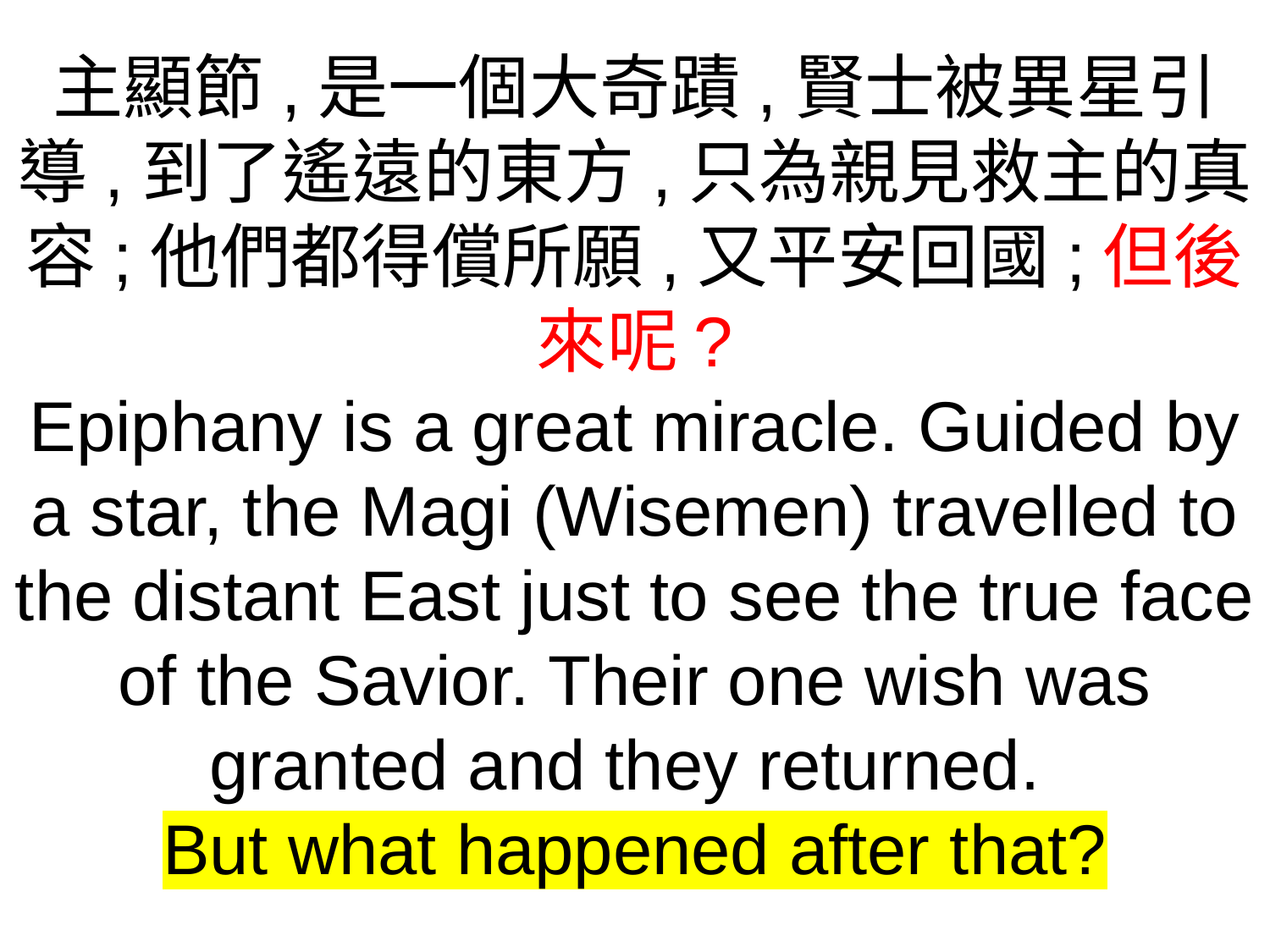

主顯節,是一個大奇蹟,賢士被異星引導,到了遙遠的東方,只為親見救主的真容;他們都得償所願,又平安回國;但後來呢?
Epiphany is a great miracle. Guided by a star, the Magi (Wisemen) travelled to the distant East just to see the true face of the Savior. Their one wish was granted and they returned.
But what happened after that?